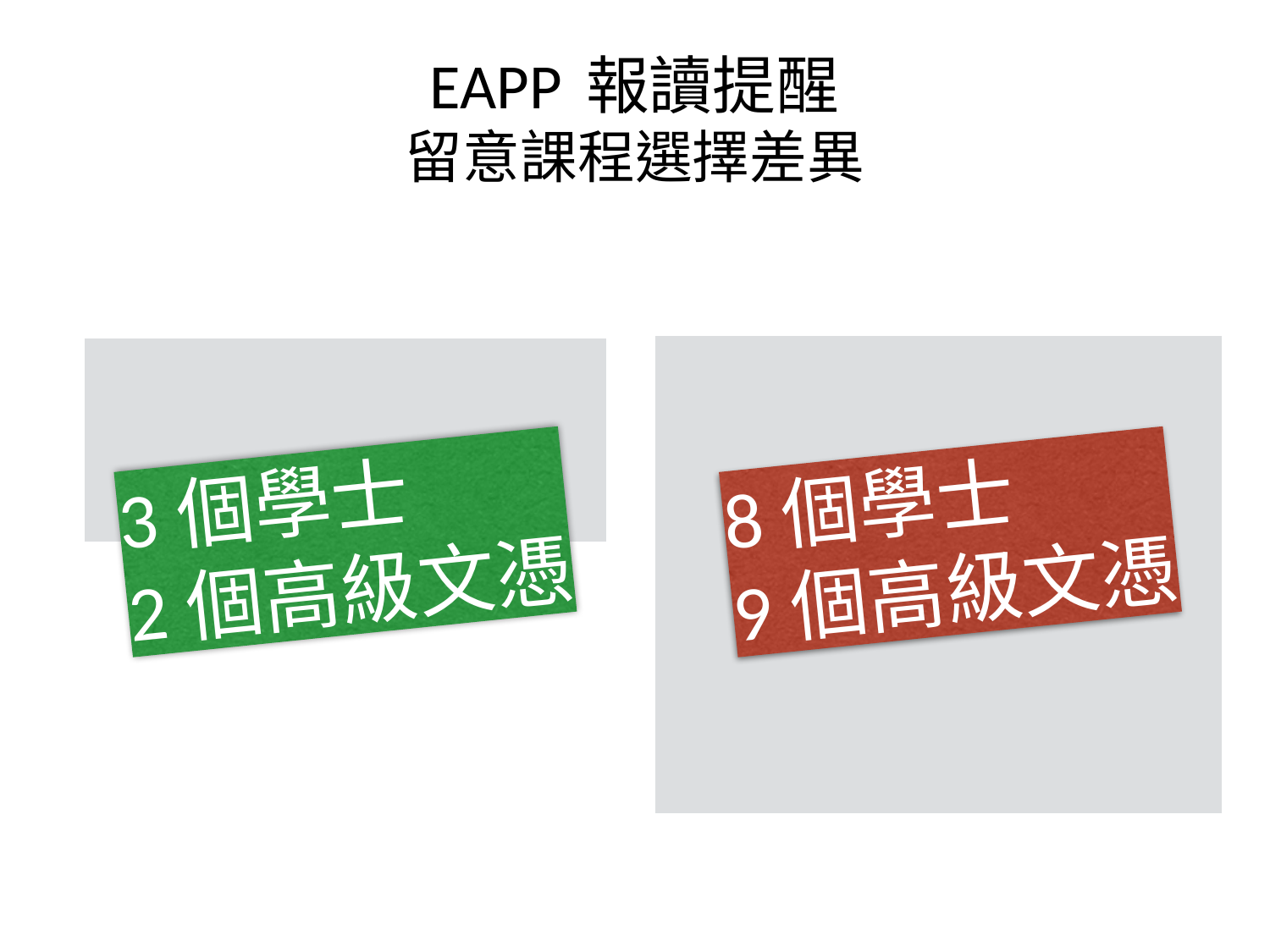

# EAPP 報讀提醒 留意課程選擇差異
| 經 eapp 報名 |
| --- |
|  |
|  |
|  |
|  |
|  |
|  |
|  |
|  |
|  |
|  |
| 直接向明愛專上學院報名 |
| --- |
|  |
|  |
|  |
|  |
|  |
|  |
|  |
|  |
|  |
|  |
|  |
|  |
|  |
|  |
|  |
|  |
|  |
|  |
|  |
|  |
3個學士
2個高級文憑
8個學士
9個高級文憑